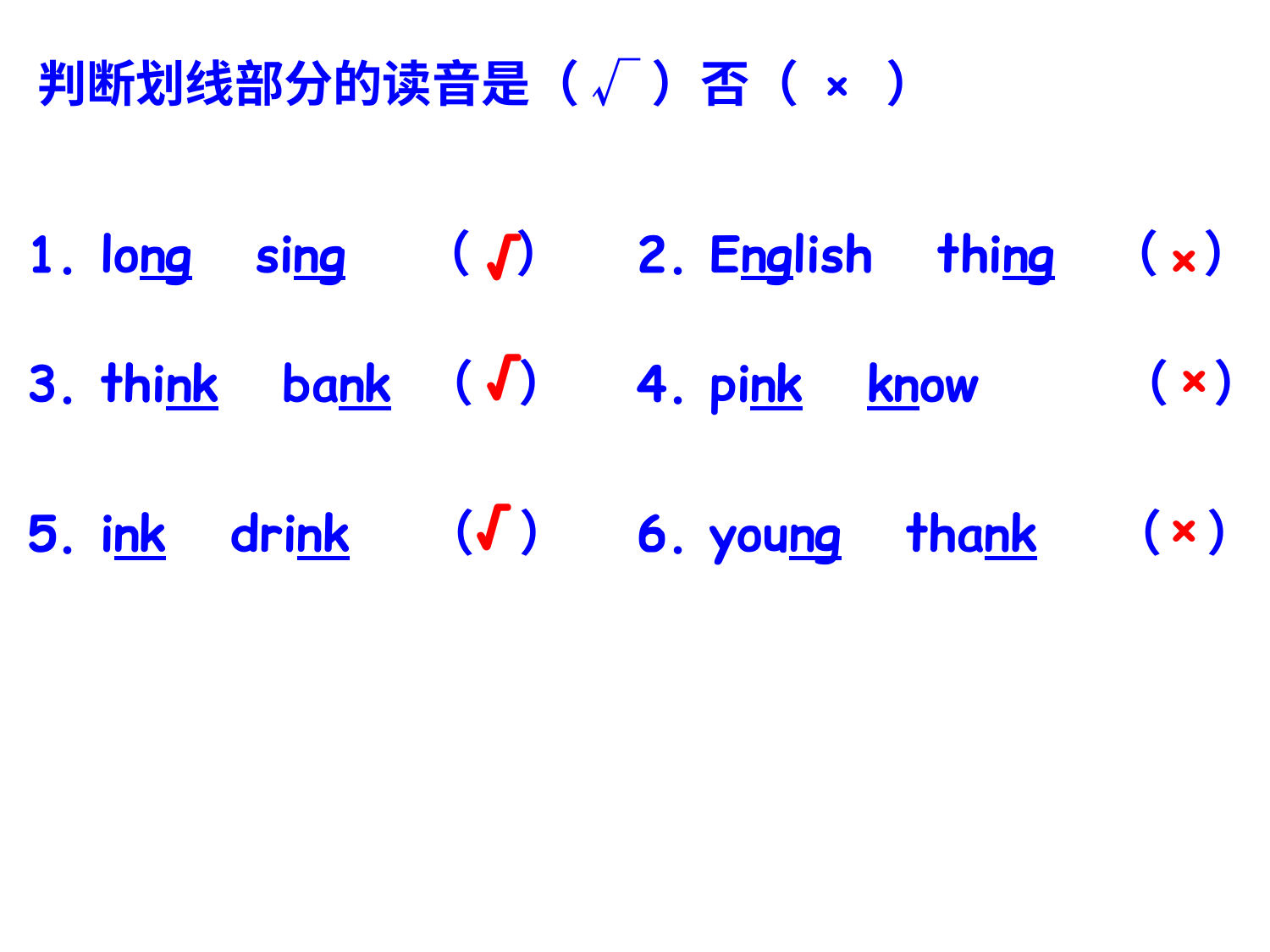

判断划线部分的读音是（ √ ）否（ × ）
1. long   sing   （    ）
√
2. English   thing  （    ）
×
√
×
3. think   bank （    ）
4. pink   know      （    ）
√
×
5. ink   drink   （    ）
6. young   thank   （    ）